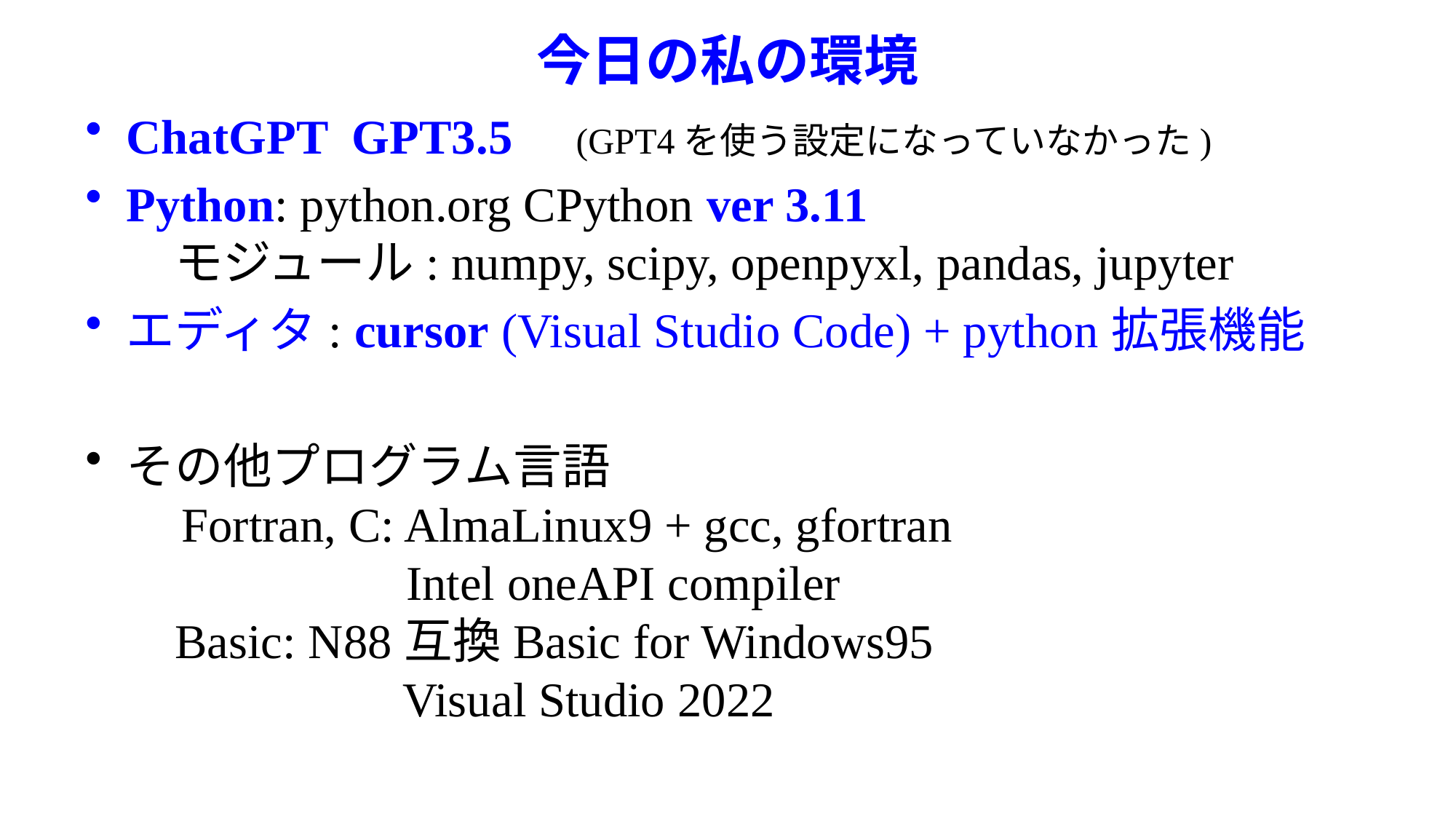

# 今日の私の環境
ChatGPT  GPT3.5 　(GPT4を使う設定になっていなかった)
Python: python.org CPython ver 3.11
　モジュール: numpy, scipy, openpyxl, pandas, jupyter
エディタ: cursor (Visual Studio Code) + python拡張機能

その他プログラム言語
    Fortran, C: AlmaLinux9 + gcc, gfortran
                       Intel oneAPI compiler
    Basic: N88互換Basic for Windows95
　　　　　  Visual Studio 2022